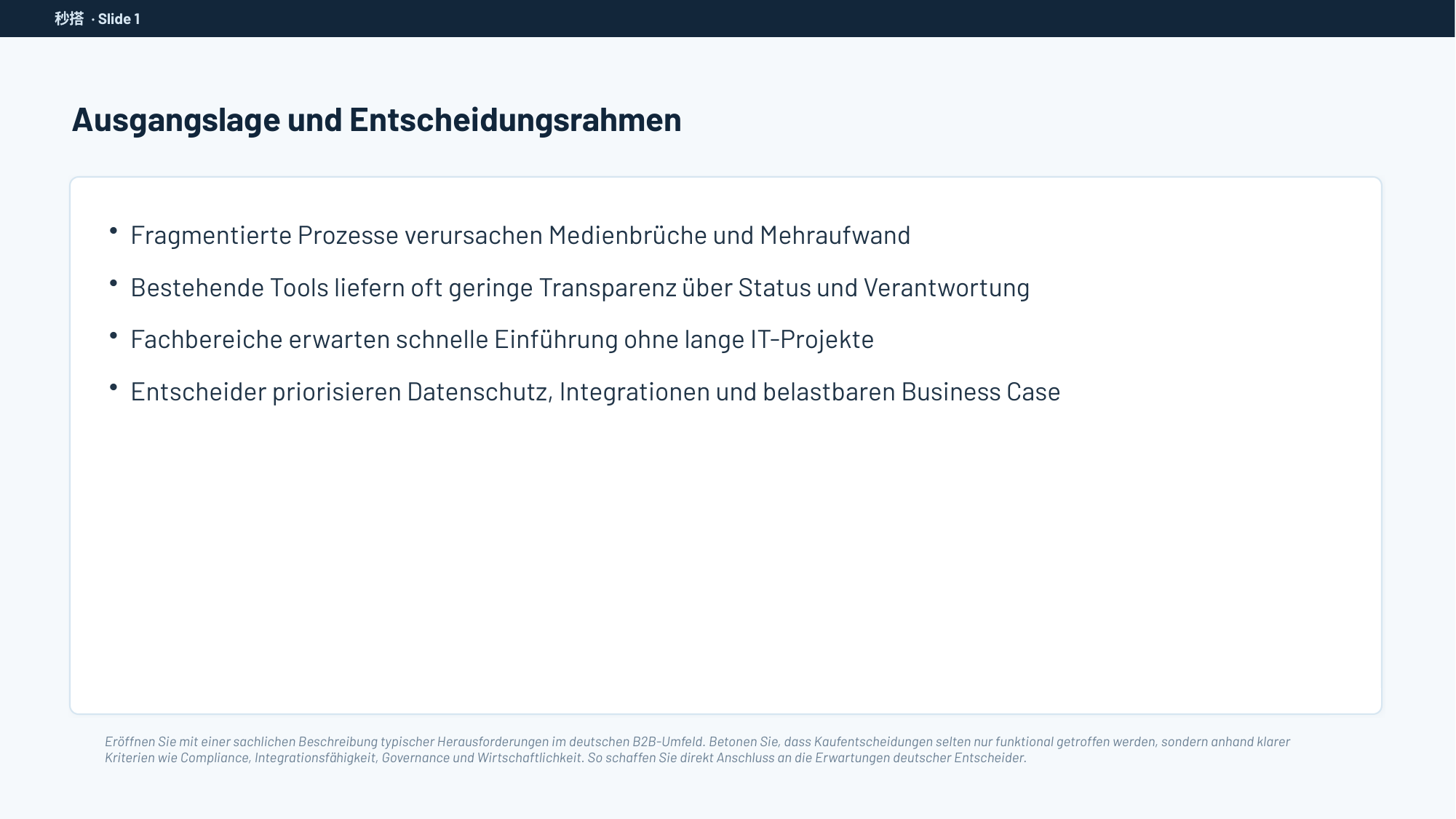

秒搭 · Slide 1
Ausgangslage und Entscheidungsrahmen

Fragmentierte Prozesse verursachen Medienbrüche und Mehraufwand
Bestehende Tools liefern oft geringe Transparenz über Status und Verantwortung
Fachbereiche erwarten schnelle Einführung ohne lange IT-Projekte
Entscheider priorisieren Datenschutz, Integrationen und belastbaren Business Case
Eröffnen Sie mit einer sachlichen Beschreibung typischer Herausforderungen im deutschen B2B-Umfeld. Betonen Sie, dass Kaufentscheidungen selten nur funktional getroffen werden, sondern anhand klarer Kriterien wie Compliance, Integrationsfähigkeit, Governance und Wirtschaftlichkeit. So schaffen Sie direkt Anschluss an die Erwartungen deutscher Entscheider.